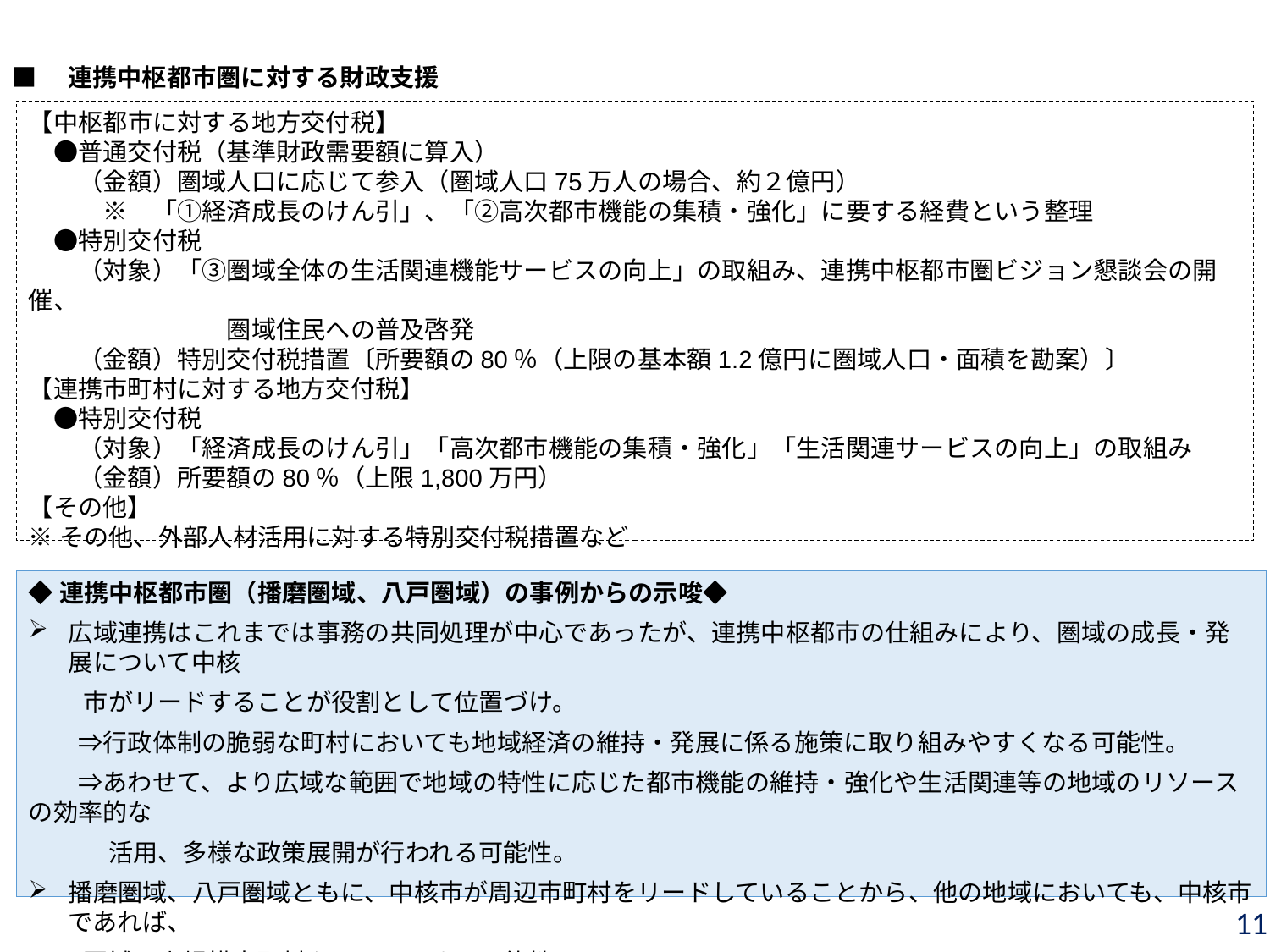

■　連携中枢都市圏に対する財政支援
【中枢都市に対する地方交付税】
　●普通交付税（基準財政需要額に算入）
　　（金額）圏域人口に応じて参入（圏域人口75万人の場合、約２億円）
　　　※　「①経済成長のけん引」、「②高次都市機能の集積・強化」に要する経費という整理
　●特別交付税
　　（対象）「③圏域全体の生活関連機能サービスの向上」の取組み、連携中枢都市圏ビジョン懇談会の開催、
　　　　　　　　圏域住民への普及啓発
　　（金額）特別交付税措置〔所要額の80％（上限の基本額1.2億円に圏域人口・面積を勘案）〕
【連携市町村に対する地方交付税】
　●特別交付税
　　（対象）「経済成長のけん引」「高次都市機能の集積・強化」「生活関連サービスの向上」の取組み
　　（金額）所要額の80％（上限1,800万円）
【その他】
※その他、外部人材活用に対する特別交付税措置など
◆連携中枢都市圏（播磨圏域、八戸圏域）の事例からの示唆◆
広域連携はこれまでは事務の共同処理が中心であったが、連携中枢都市の仕組みにより、圏域の成長・発展について中核
　　 市がリードすることが役割として位置づけ。
　　⇒行政体制の脆弱な町村においても地域経済の維持・発展に係る施策に取り組みやすくなる可能性。
　　⇒あわせて、より広域な範囲で地域の特性に応じた都市機能の維持・強化や生活関連等の地域のリソースの効率的な
　　　 活用、多様な政策展開が行われる可能性。
播磨圏域、八戸圏域ともに、中核市が周辺市町村をリードしていることから、他の地域においても、中核市であれば、
　　 圏域の小規模市町村をリードできる可能性。

11